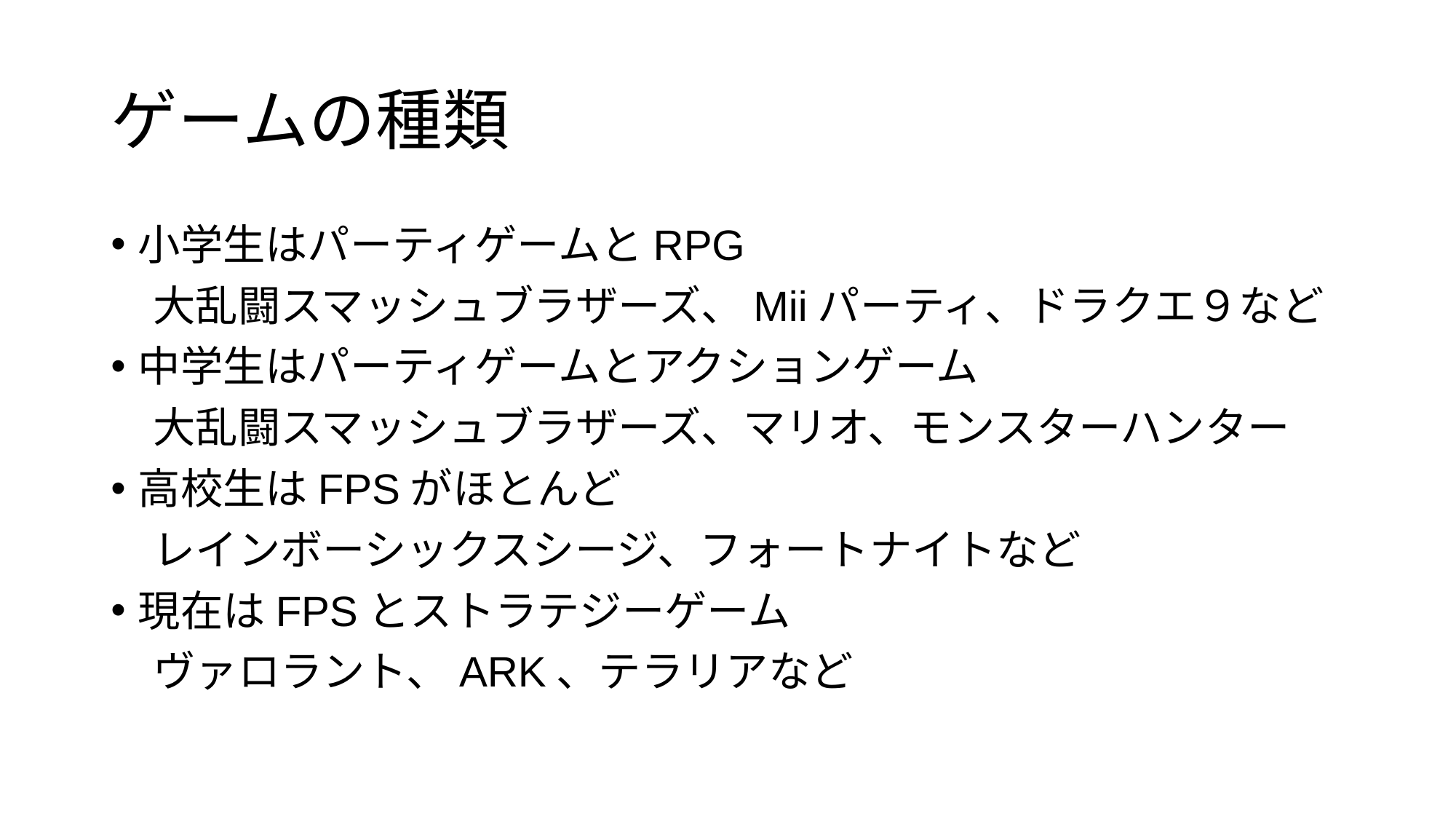

# ゲームの種類
小学生はパーティゲームとRPG
　大乱闘スマッシュブラザーズ、Miiパーティ、ドラクエ９など
中学生はパーティゲームとアクションゲーム
　大乱闘スマッシュブラザーズ、マリオ、モンスターハンター
高校生はFPSがほとんど
　レインボーシックスシージ、フォートナイトなど
現在はFPSとストラテジーゲーム
　ヴァロラント、ARK、テラリアなど